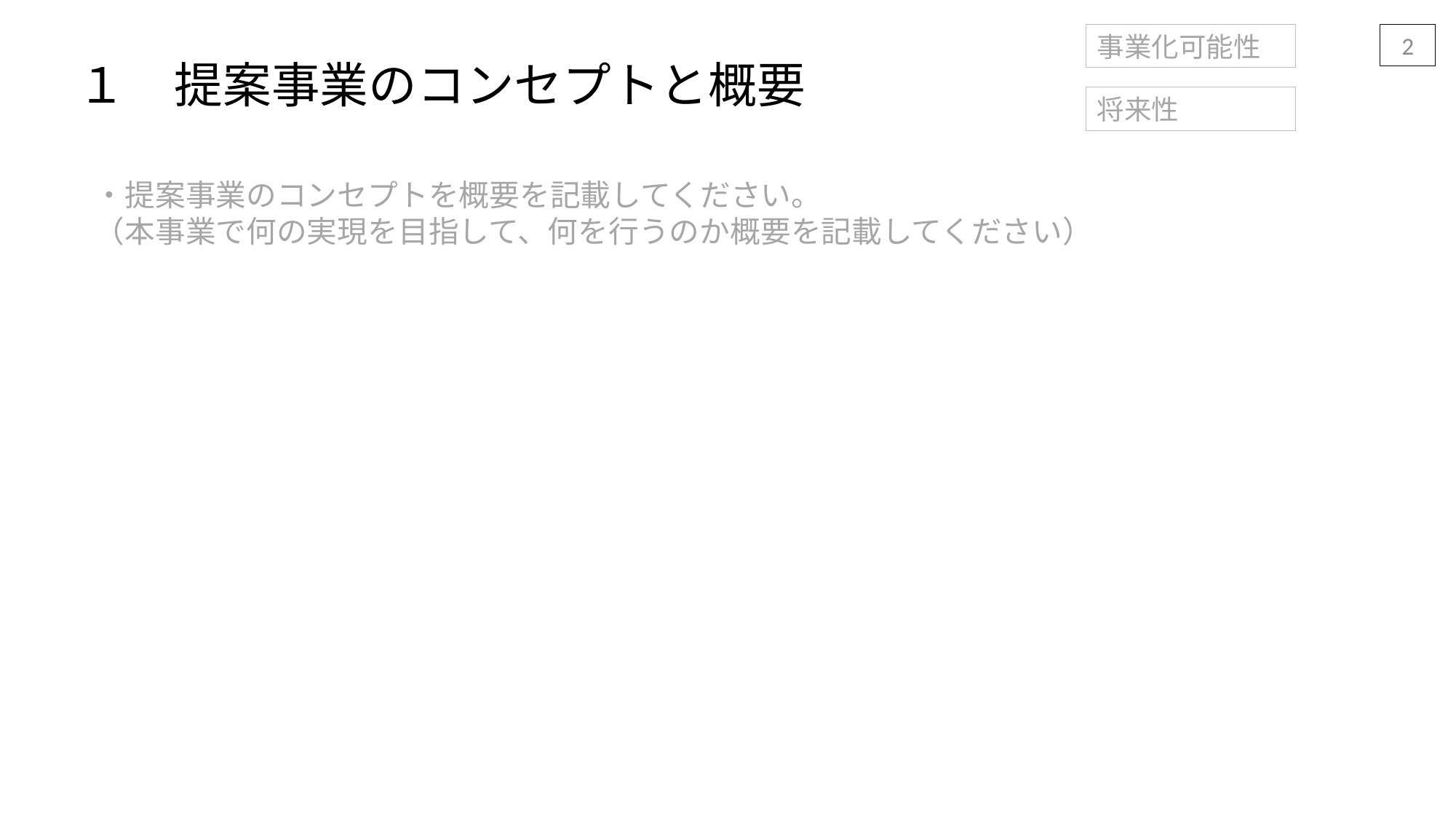

事業化可能性
2
１　提案事業のコンセプトと概要
将来性

・提案事業のコンセプトを概要を記載してください。
（本事業で何の実現を目指して、何を行うのか概要を記載してください）